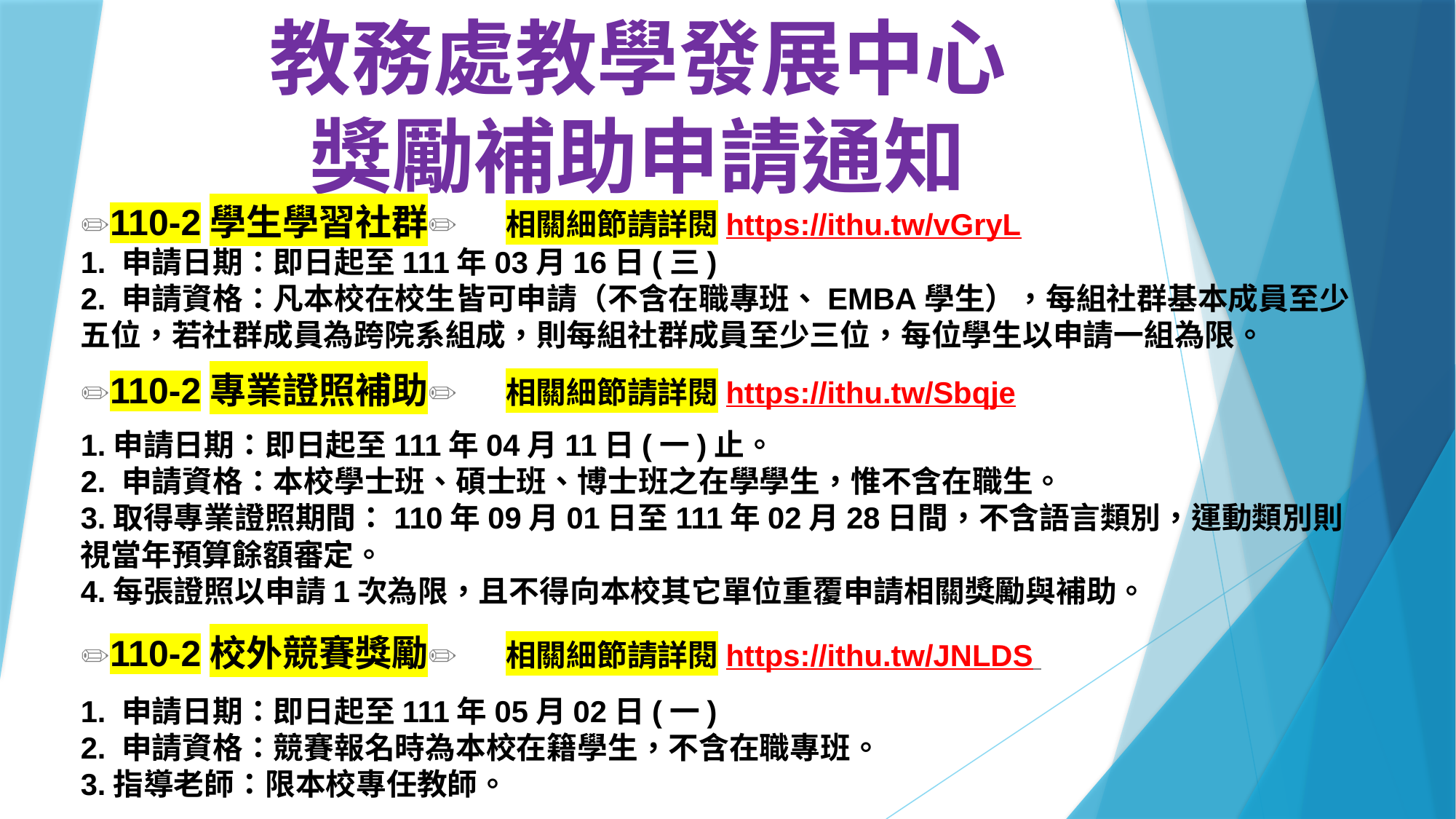

# 教務處教學發展中心 獎勵補助申請通知
✏️110-2學生學習社群✏️       相關細節請詳閱https://ithu.tw/vGryL​
​1. 申請日期：即日起至111年03月16日(三)
2. 申請資格：凡本校在校生皆可申請（不含在職專班、EMBA學生），每組社群基本成員至少五位，若社群成員為跨院系組成，則每組社群成員至少三位，每位學生以申請一組為限。
✏️110-2專業證照補助✏️       相關細節請詳閱https://ithu.tw/Sbqje​
1.申請日期：即日起至111年04月11日(一)止。
2. 申請資格：本校學士班、碩士班、博士班之在學學生，惟不含在職生。
3.取得專業證照期間：110年09月01日至111年02月28日間，不含語言類別，運動類別則視當年預算餘額審定。
4.每張證照以申請1次為限，且不得向本校其它單位重覆申請相關獎勵與補助。
✏️110-2校外競賽獎勵✏️       相關細節請詳閱https://ithu.tw/JNLDS ​
​1. 申請日期：即日起至111年05月02日(一)
2. 申請資格：競賽報名時為本校在籍學生，不含在職專班。
3.指導老師：限本校專任教師。